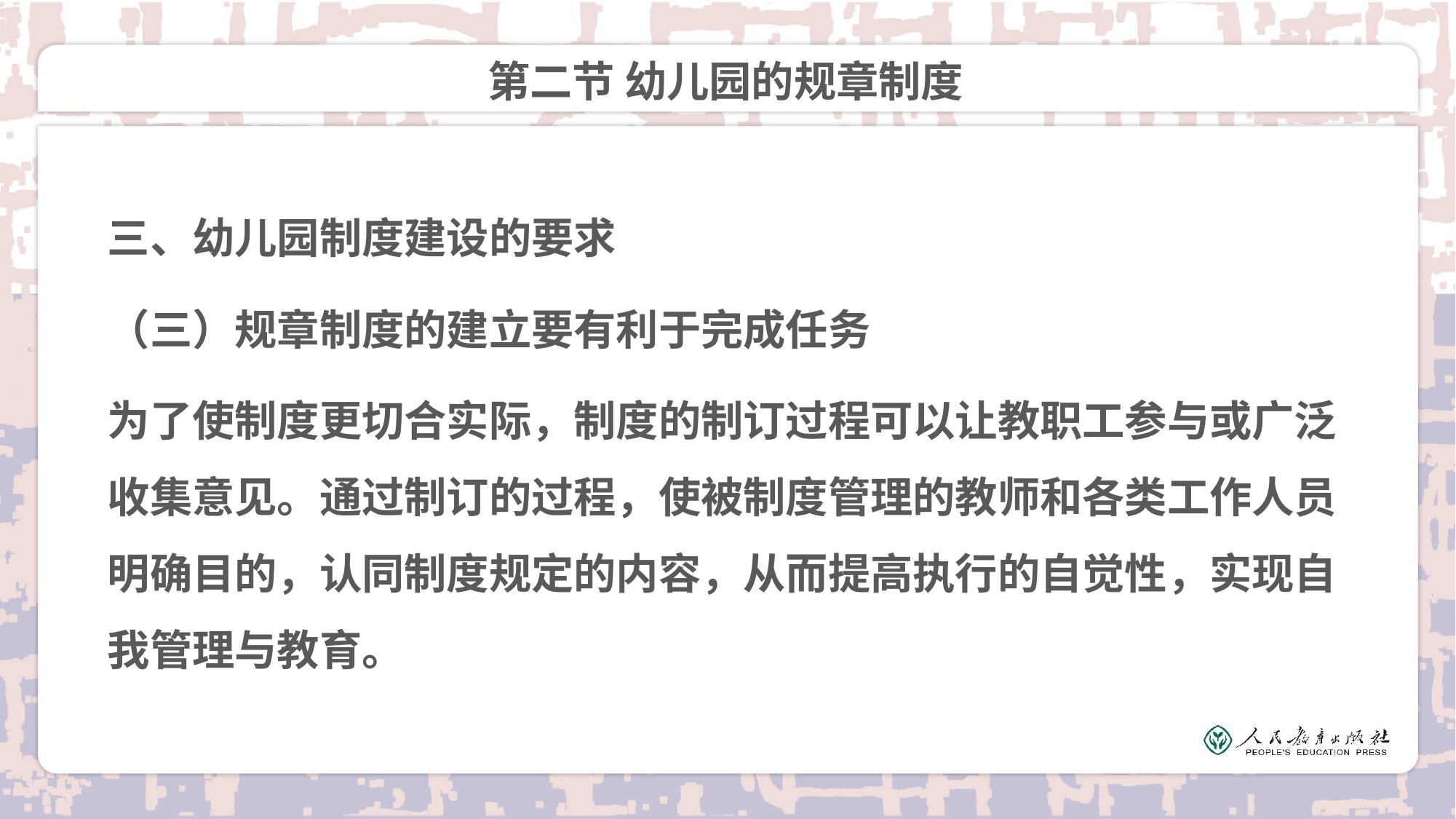

# 第二节 幼儿园的规章制度
三、幼儿园制度建设的要求
（三）规章制度的建立要有利于完成任务
为了使制度更切合实际，制度的制订过程可以让教职工参与或广泛收集意见。通过制订的过程，使被制度管理的教师和各类工作人员明确目的，认同制度规定的内容，从而提高执行的自觉性，实现自我管理与教育。